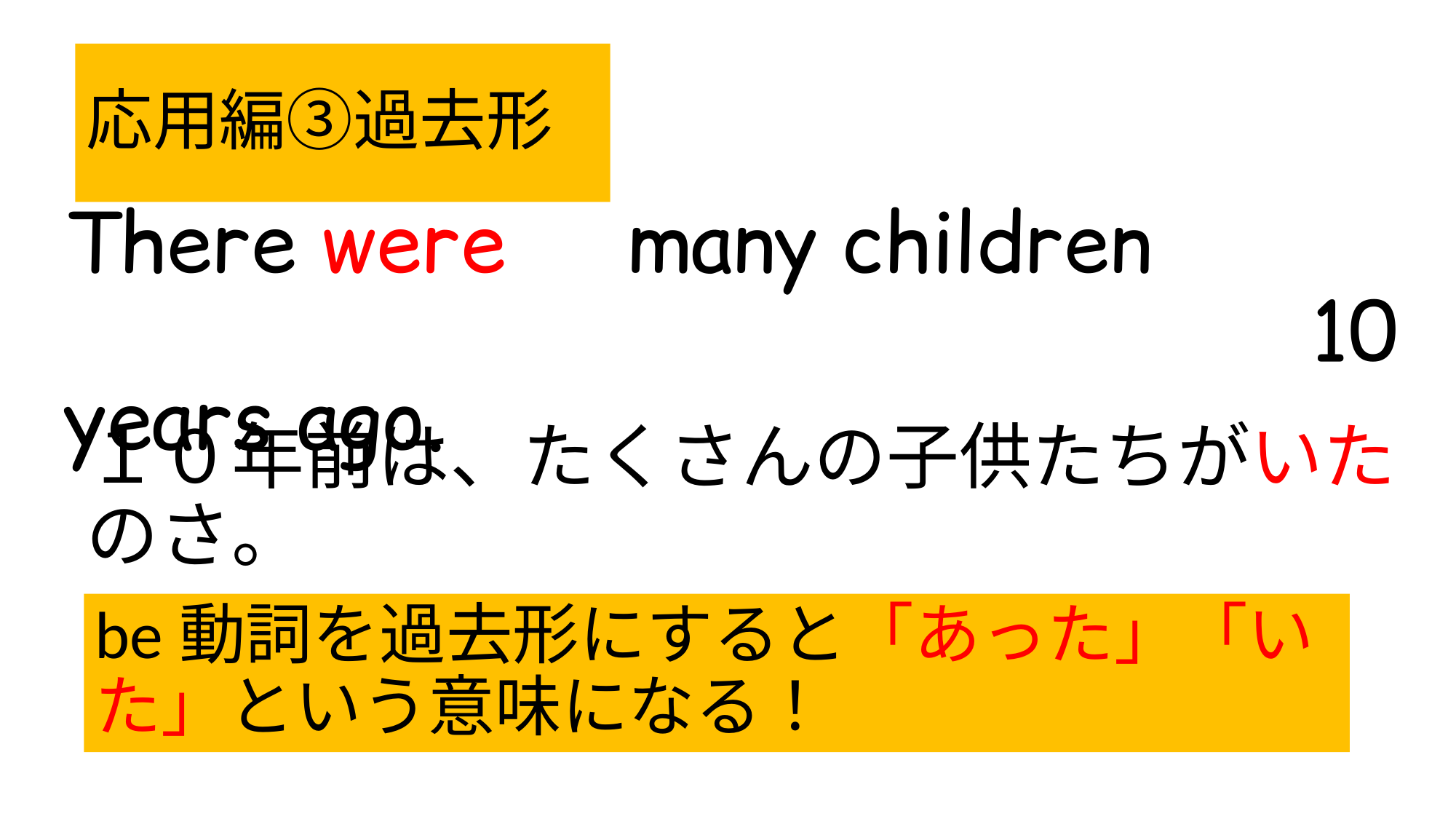

# 応用編③過去形
There were　many children
　　　　　　　　　　　　　　　10 years ago.

１０年前は、たくさんの子供たちがいたのさ。
be動詞を過去形にすると「あった」「いた」という意味になる！